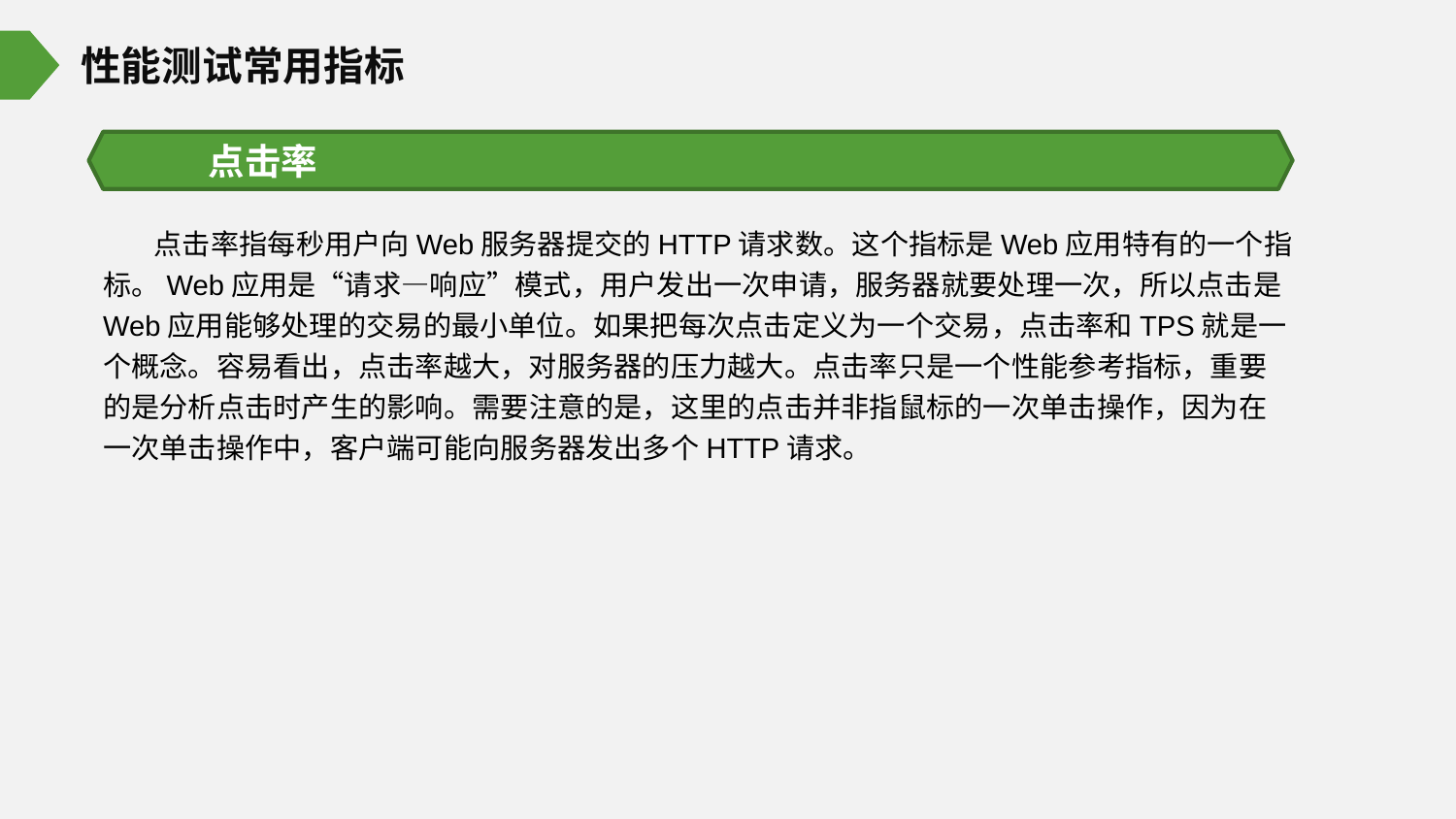

性能测试常用指标
点击率
       点击率指每秒用户向Web服务器提交的HTTP请求数。这个指标是Web应用特有的一个指标。Web应用是“请求—响应”模式，用户发出一次申请，服务器就要处理一次，所以点击是Web应用能够处理的交易的最小单位。如果把每次点击定义为一个交易，点击率和TPS就是一个概念。容易看出，点击率越大，对服务器的压力越大。点击率只是一个性能参考指标，重要的是分析点击时产生的影响。需要注意的是，这里的点击并非指鼠标的一次单击操作，因为在一次单击操作中，客户端可能向服务器发出多个HTTP请求。